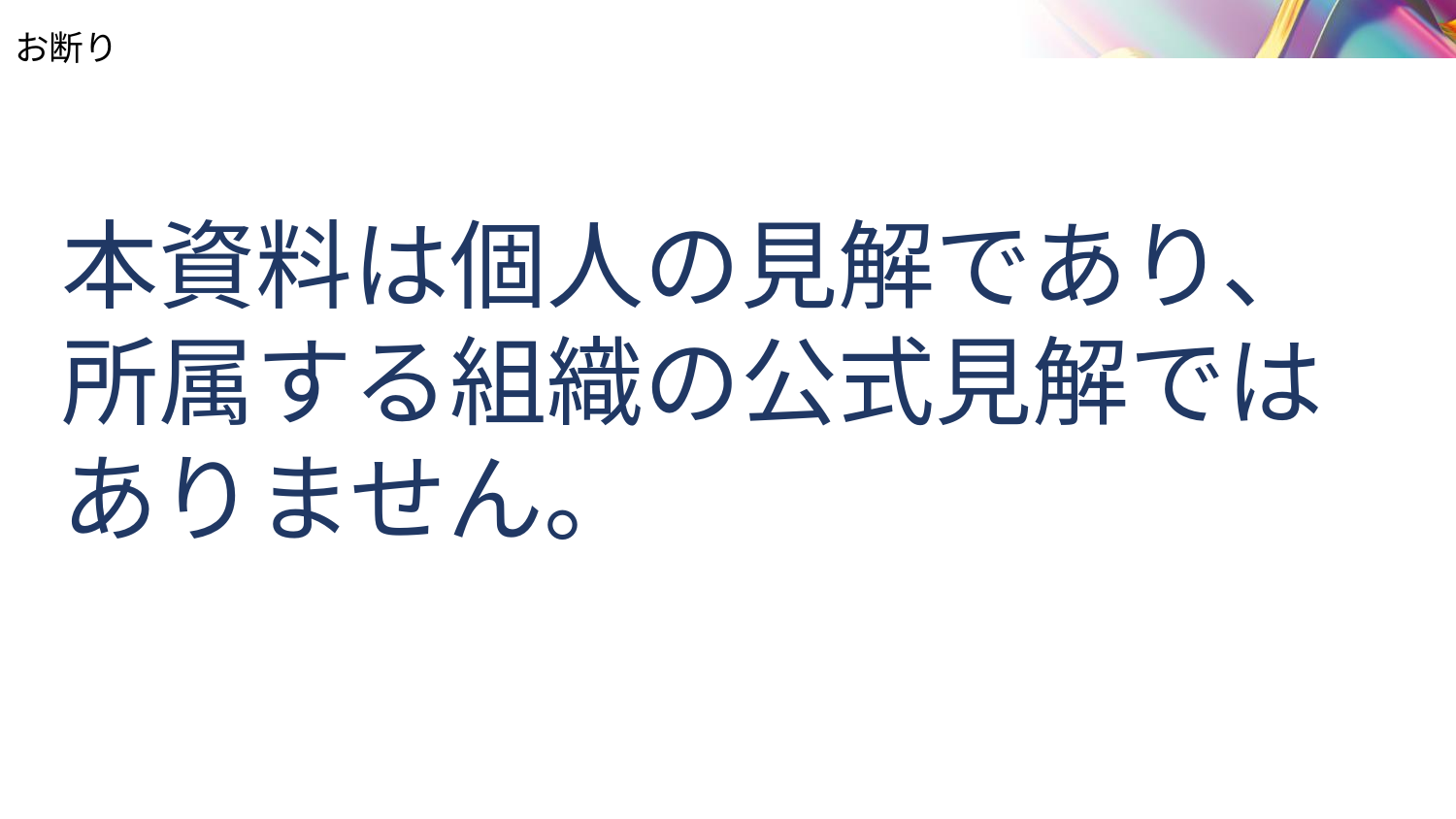

# お断り
本資料は個人の見解であり、所属する組織の公式見解ではありません。